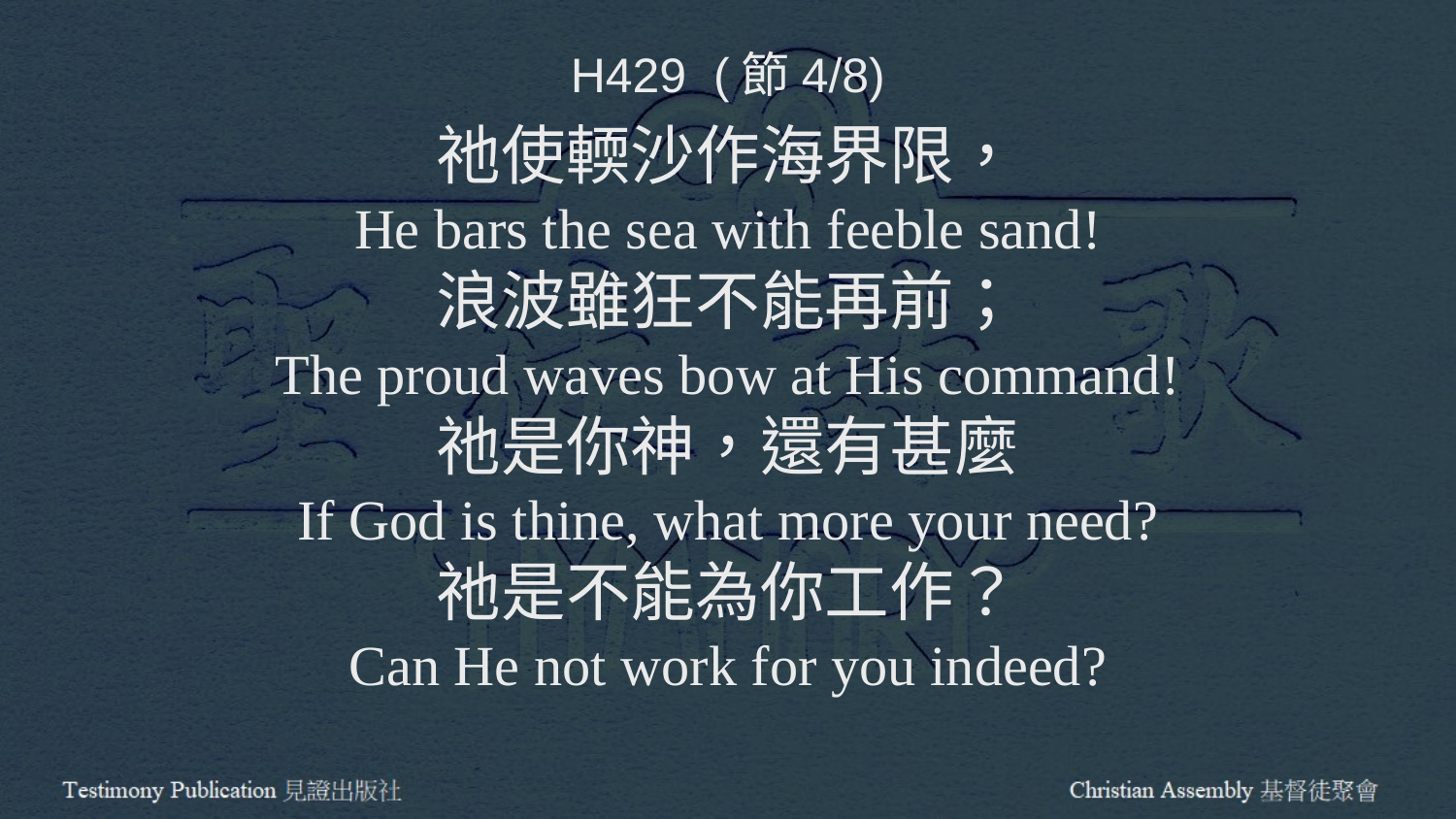

H429  (節4/8)
祂使輭沙作海界限，
He bars the sea with feeble sand!
浪波雖狂不能再前；
The proud waves bow at His command!
祂是你神，還有甚麼
If God is thine, what more your need?
祂是不能為你工作？
Can He not work for you indeed?